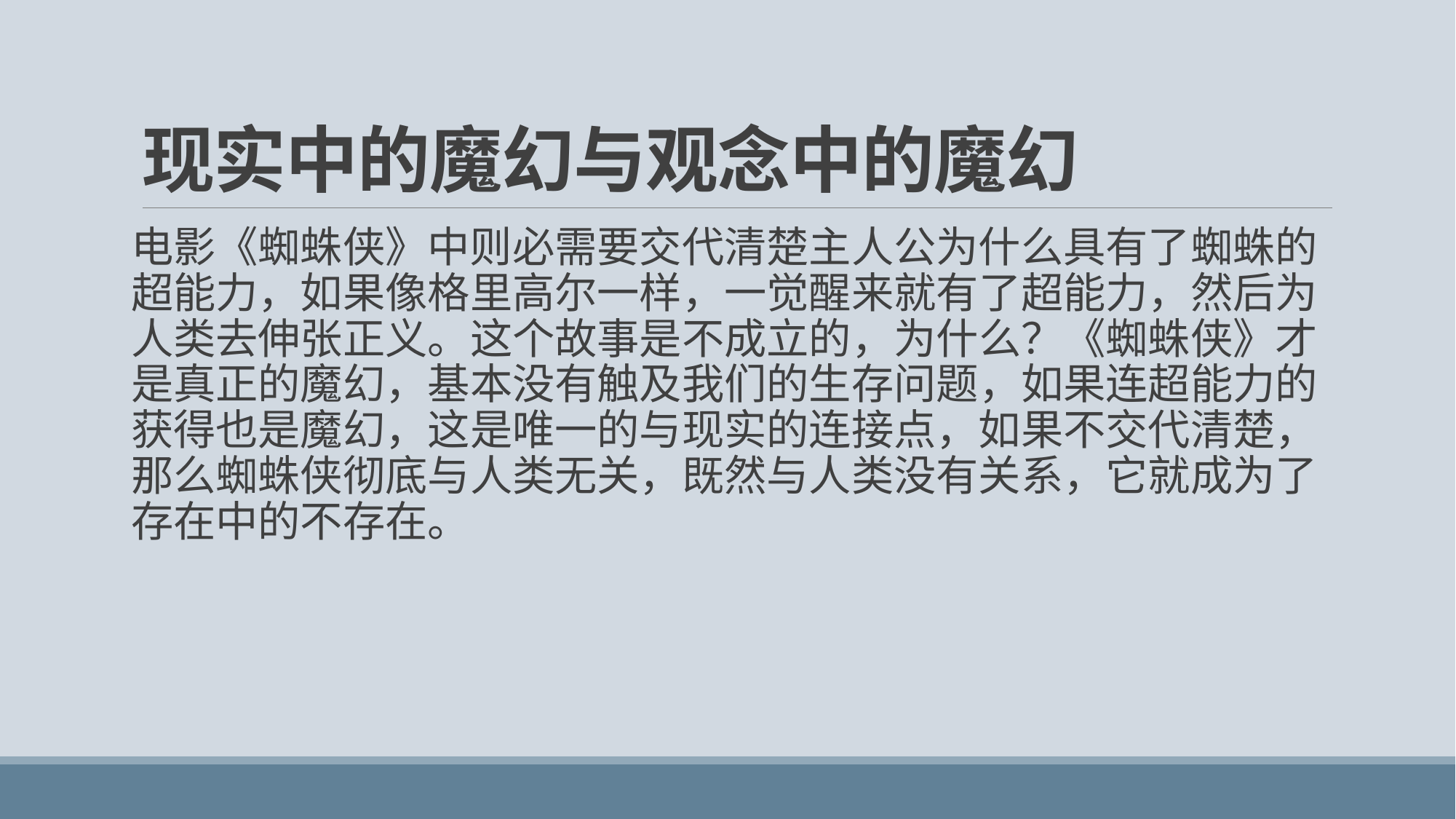

# 现实中的魔幻与观念中的魔幻
电影《蜘蛛侠》中则必需要交代清楚主人公为什么具有了蜘蛛的超能力，如果像格里高尔一样，一觉醒来就有了超能力，然后为人类去伸张正义。这个故事是不成立的，为什么？《蜘蛛侠》才是真正的魔幻，基本没有触及我们的生存问题，如果连超能力的获得也是魔幻，这是唯一的与现实的连接点，如果不交代清楚，那么蜘蛛侠彻底与人类无关，既然与人类没有关系，它就成为了存在中的不存在。